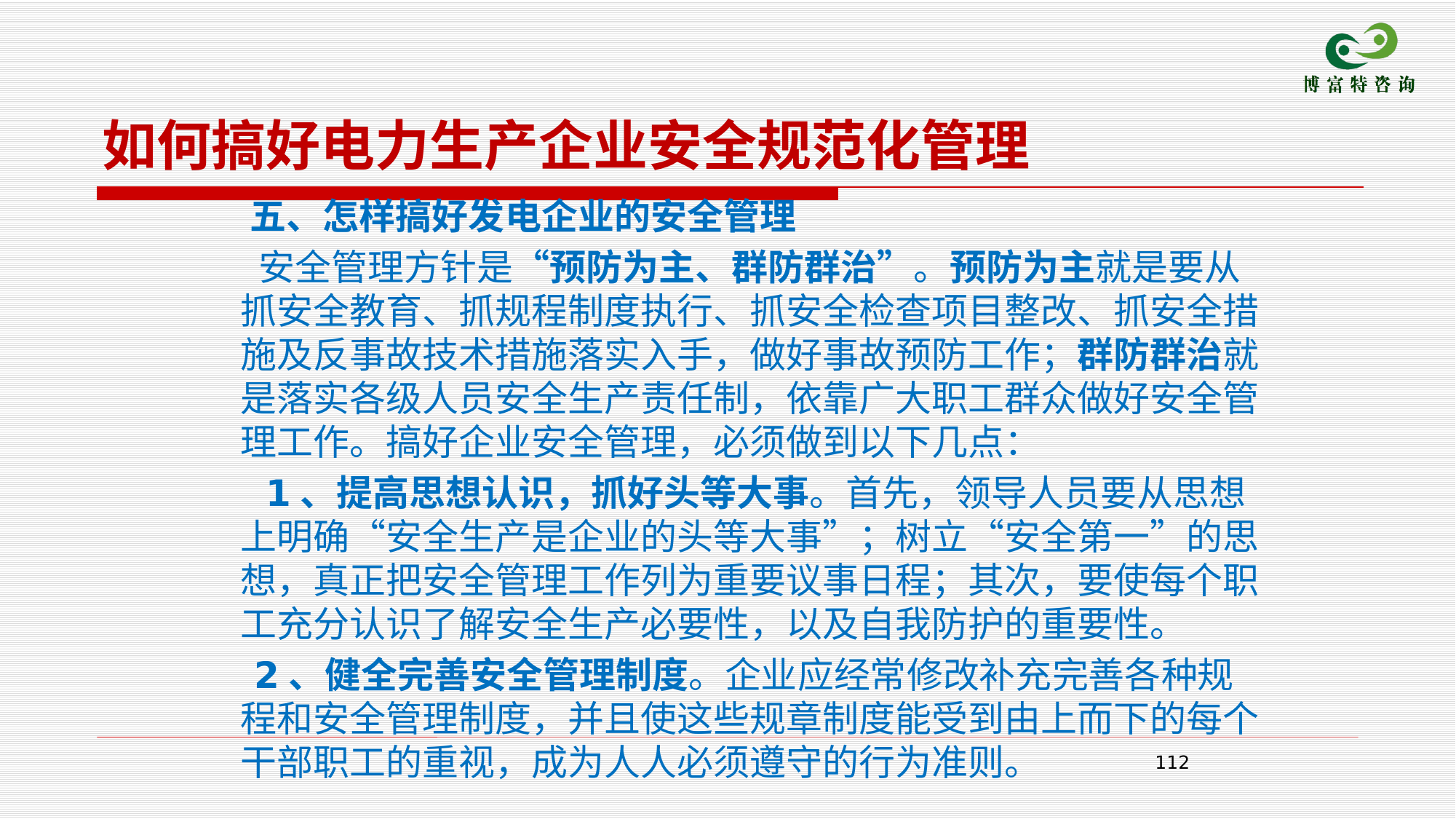

如何搞好电力生产企业安全规范化管理
       五、怎样搞好发电企业的安全管理
        安全管理方针是“预防为主、群防群治”。预防为主就是要从抓安全教育、抓规程制度执行、抓安全检查项目整改、抓安全措施及反事故技术措施落实入手，做好事故预防工作；群防群治就是落实各级人员安全生产责任制，依靠广大职工群众做好安全管理工作。搞好企业安全管理，必须做到以下几点：
       1、提高思想认识，抓好头等大事。首先，领导人员要从思想上明确“安全生产是企业的头等大事”；树立“安全第一”的思想，真正把安全管理工作列为重要议事日程；其次，要使每个职工充分认识了解安全生产必要性，以及自我防护的重要性。
      2、健全完善安全管理制度。企业应经常修改补充完善各种规程和安全管理制度，并且使这些规章制度能受到由上而下的每个干部职工的重视，成为人人必须遵守的行为准则。

112